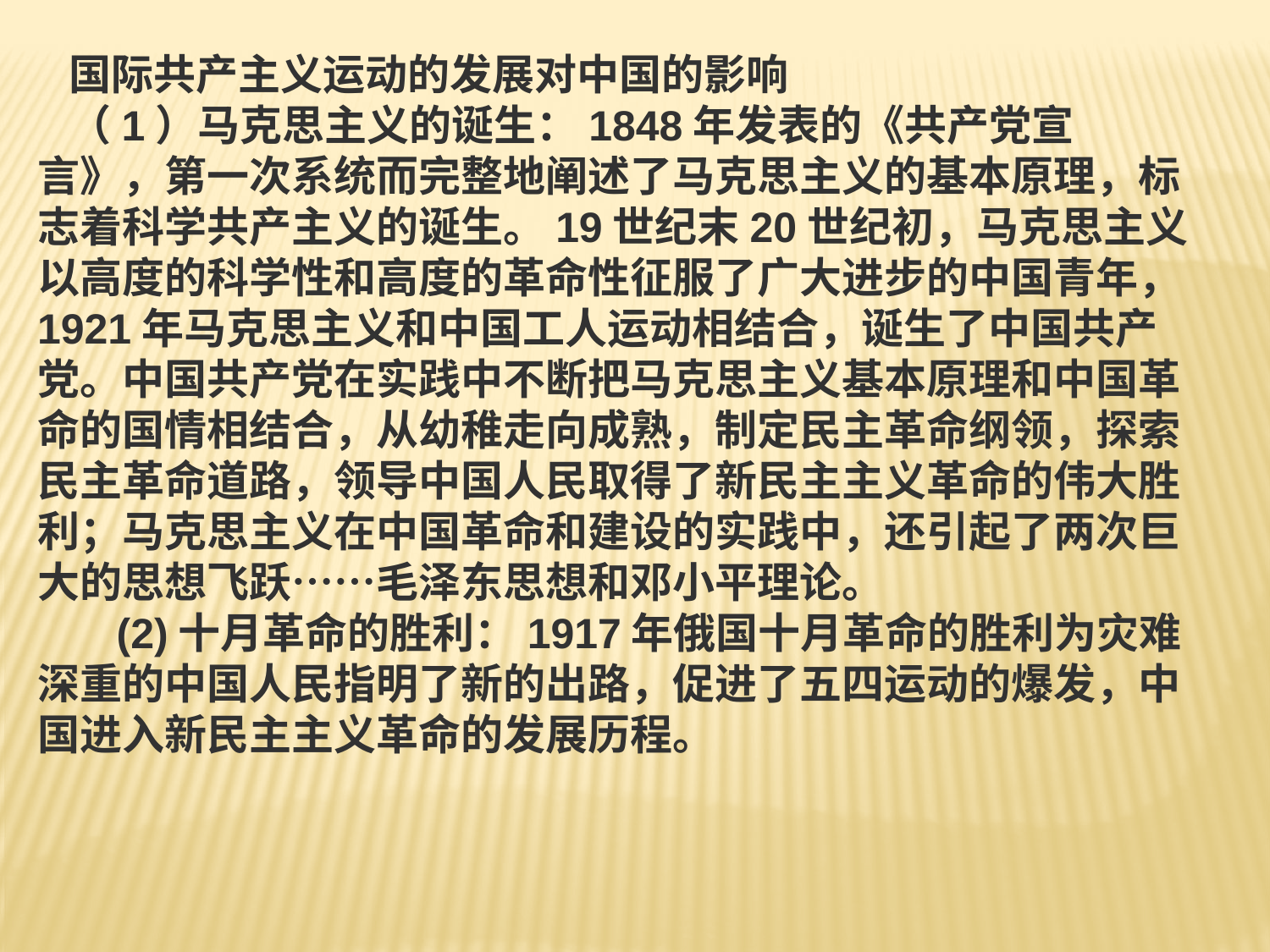

国际共产主义运动的发展对中国的影响
（1）马克思主义的诞生：1848年发表的《共产党宣言》，第一次系统而完整地阐述了马克思主义的基本原理，标志着科学共产主义的诞生。19世纪末20世纪初，马克思主义以高度的科学性和高度的革命性征服了广大进步的中国青年，1921年马克思主义和中国工人运动相结合，诞生了中国共产党。中国共产党在实践中不断把马克思主义基本原理和中国革命的国情相结合，从幼稚走向成熟，制定民主革命纲领，探索民主革命道路，领导中国人民取得了新民主主义革命的伟大胜利；马克思主义在中国革命和建设的实践中，还引起了两次巨大的思想飞跃……毛泽东思想和邓小平理论。
    (2)十月革命的胜利：1917年俄国十月革命的胜利为灾难深重的中国人民指明了新的出路，促进了五四运动的爆发，中国进入新民主主义革命的发展历程。